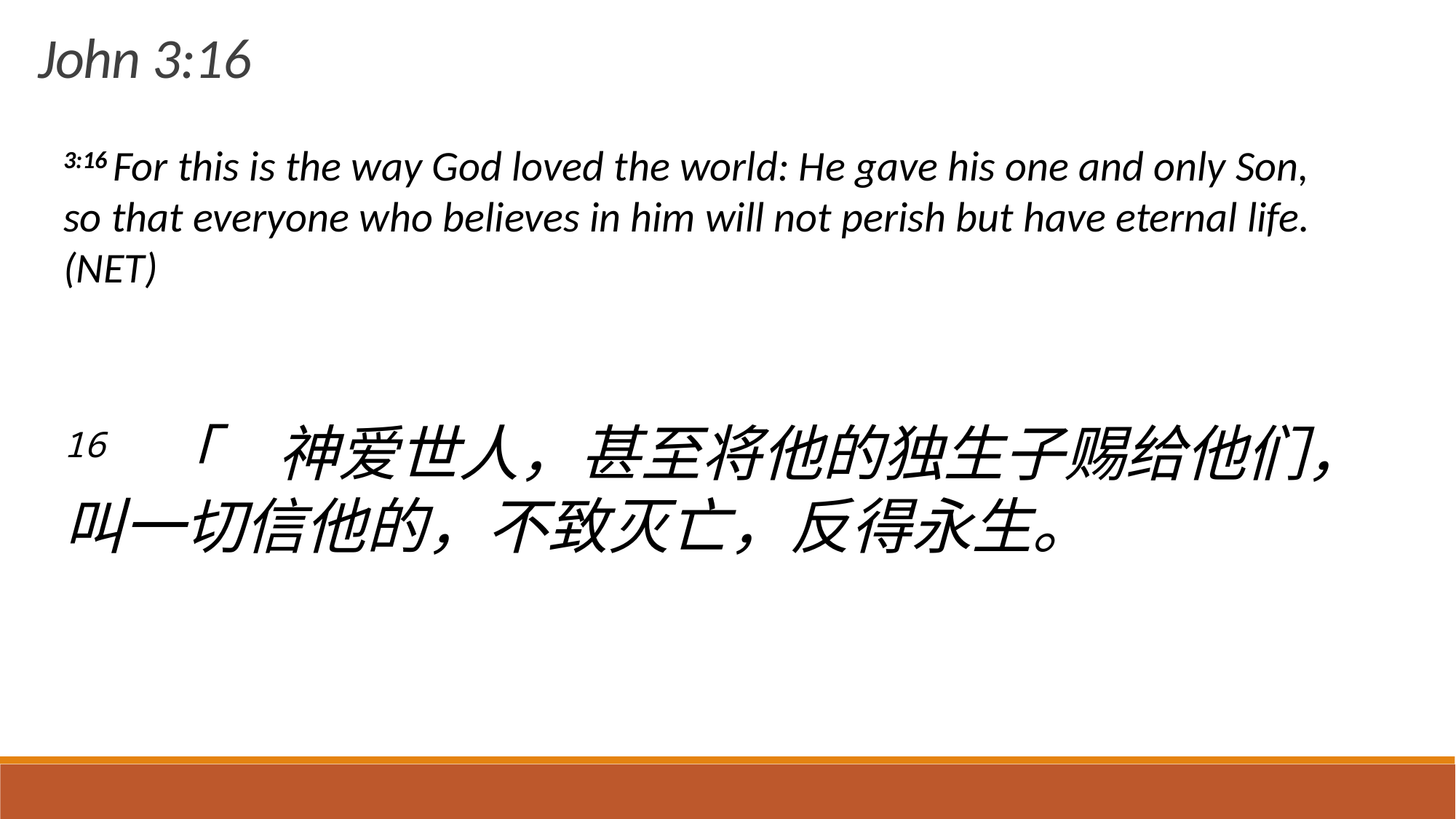

John 3:16
3:16 For this is the way God loved the world: He gave his one and only Son, so that everyone who believes in him will not perish but have eternal life. (NET)

16 「　神爱世人，甚至将他的独生子赐给他们，叫一切信他的，不致灭亡，反得永生。